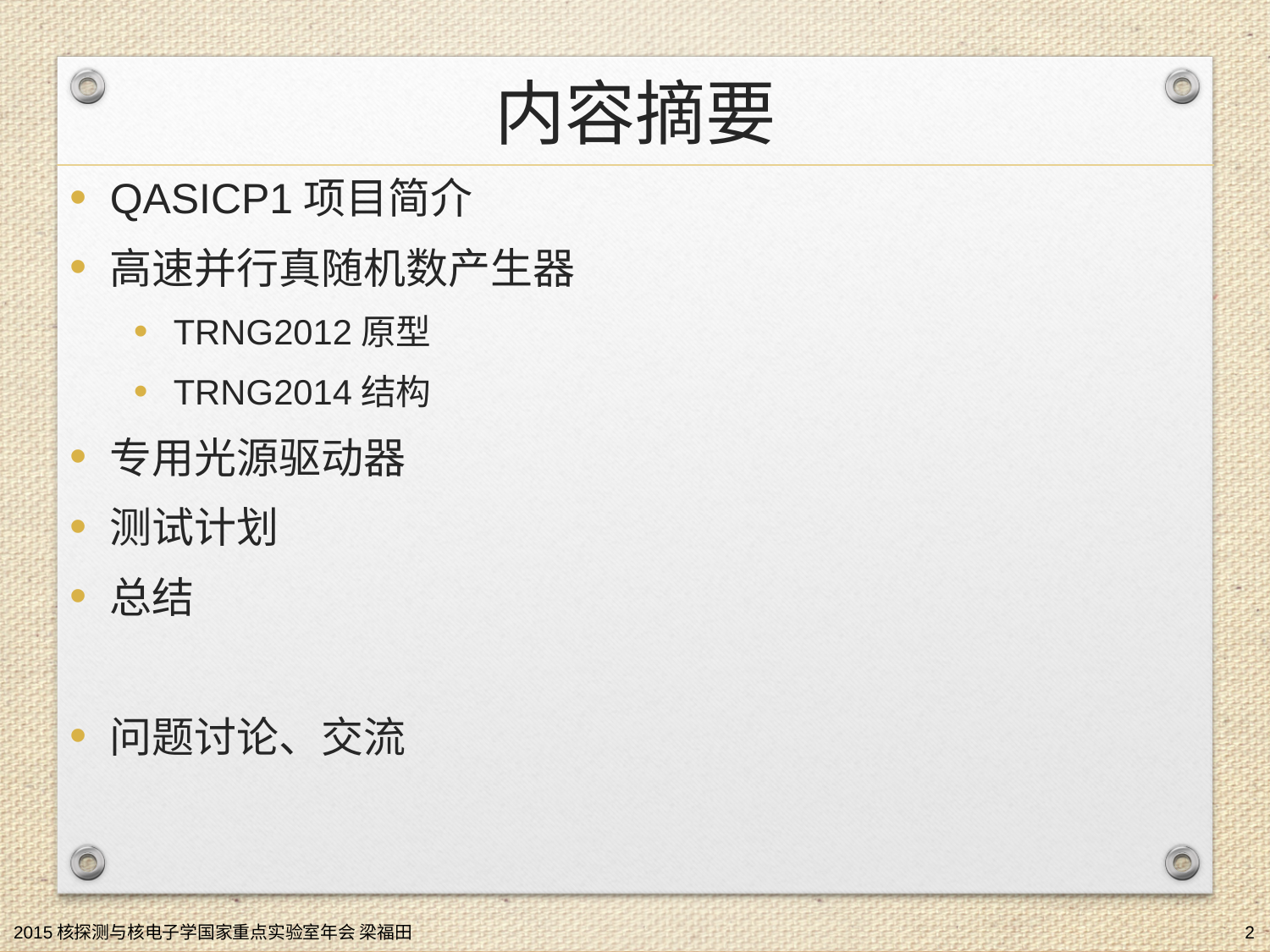

# 内容摘要
QASICP1项目简介
高速并行真随机数产生器
TRNG2012原型
TRNG2014结构
专用光源驱动器
测试计划
总结

问题讨论、交流
2015核探测与核电子学国家重点实验室年会 梁福田
2